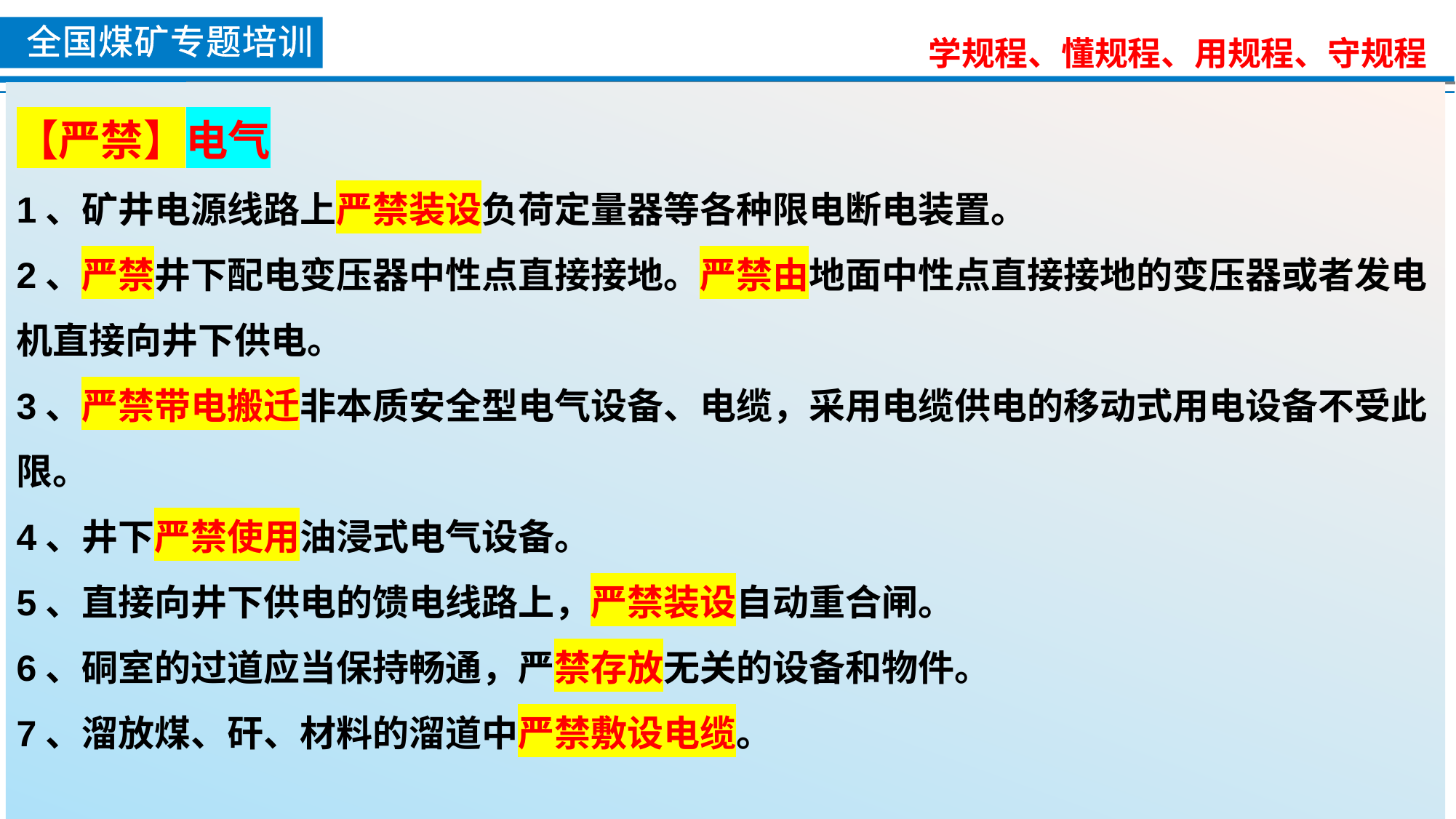

【严禁】电气
1、矿井电源线路上严禁装设负荷定量器等各种限电断电装置。
2、严禁井下配电变压器中性点直接接地。严禁由地面中性点直接接地的变压器或者发电机直接向井下供电。
3、严禁带电搬迁非本质安全型电气设备、电缆，采用电缆供电的移动式用电设备不受此限。
4、井下严禁使用油浸式电气设备。
5、直接向井下供电的馈电线路上，严禁装设自动重合闸。
6、硐室的过道应当保持畅通，严禁存放无关的设备和物件。
7、溜放煤、矸、材料的溜道中严禁敷设电缆。